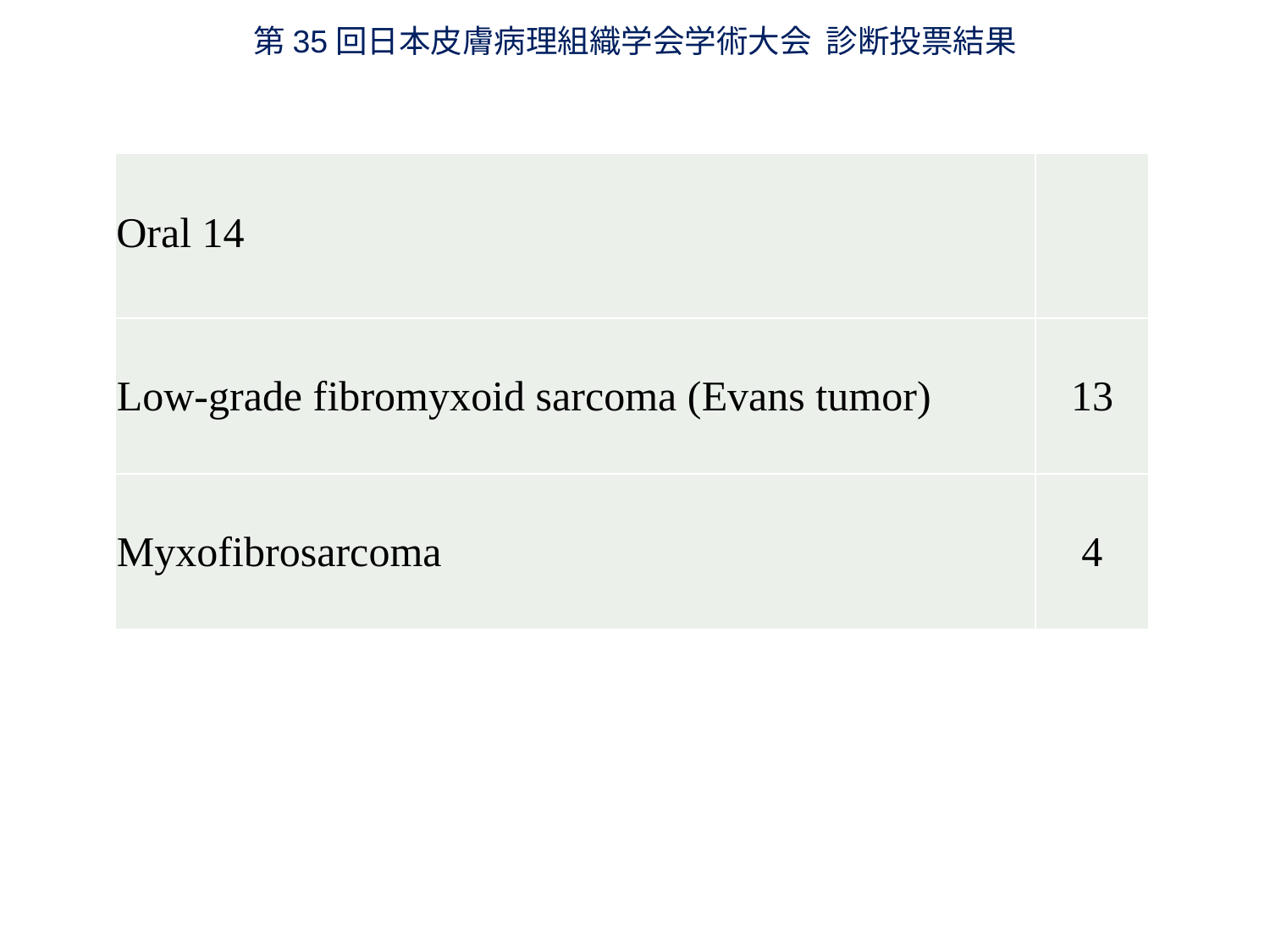

第35回日本皮膚病理組織学会学術大会  診断投票結果
| Oral 14 |  |
| --- | --- |
| Low-grade fibromyxoid sarcoma (Evans tumor) | 13 |
| Myxofibrosarcoma | 4 |